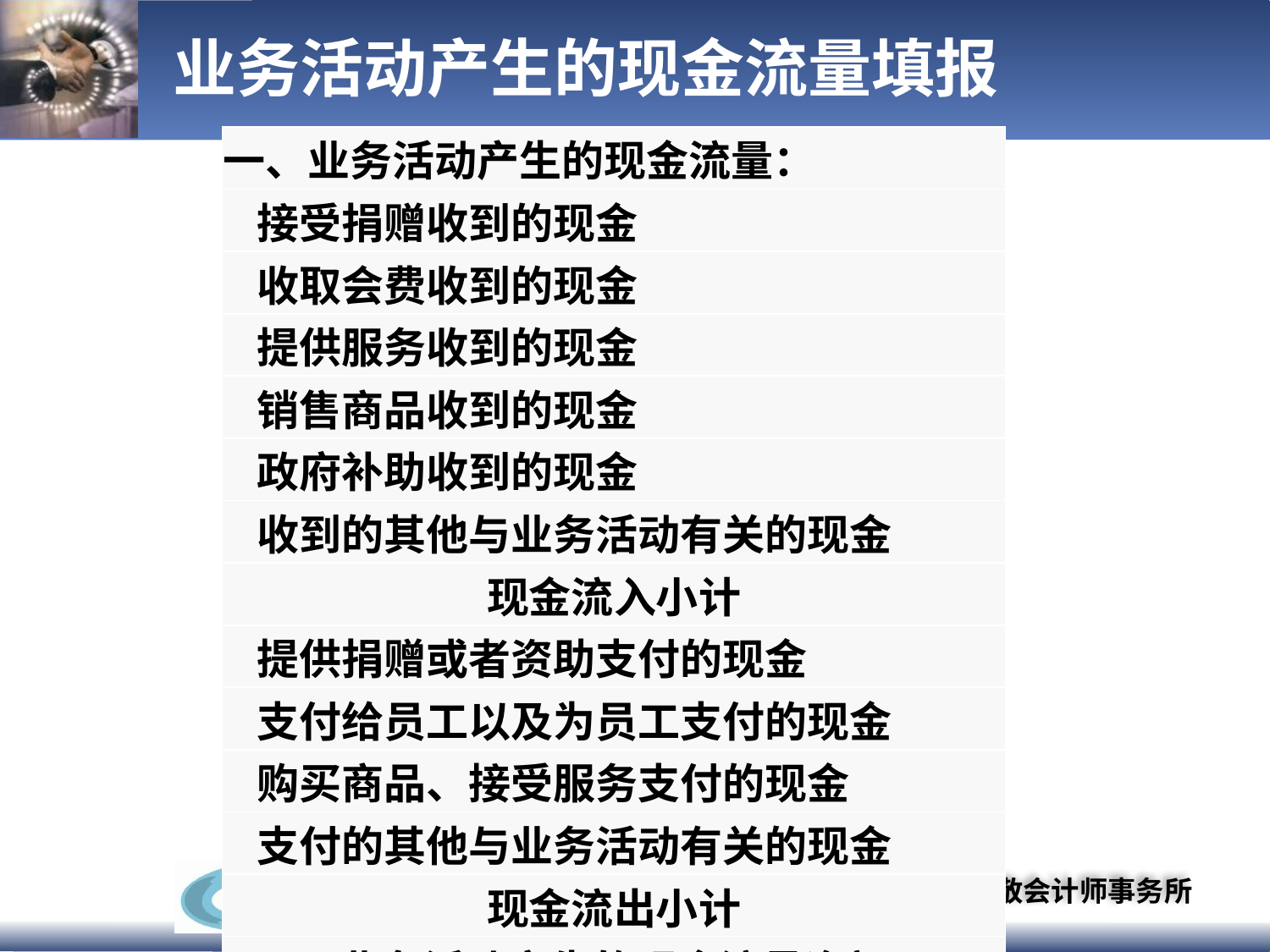

# 业务活动产生的现金流量填报
| 一、业务活动产生的现金流量： |
| --- |
| 接受捐赠收到的现金 |
| 收取会费收到的现金 |
| 提供服务收到的现金 |
| 销售商品收到的现金 |
| 政府补助收到的现金 |
| 收到的其他与业务活动有关的现金 |
| 现金流入小计 |
| 提供捐赠或者资助支付的现金 |
| 支付给员工以及为员工支付的现金 |
| 购买商品、接受服务支付的现金 |
| 支付的其他与业务活动有关的现金 |
| 现金流出小计 |
| 业务活动产生的现金流量净额 |